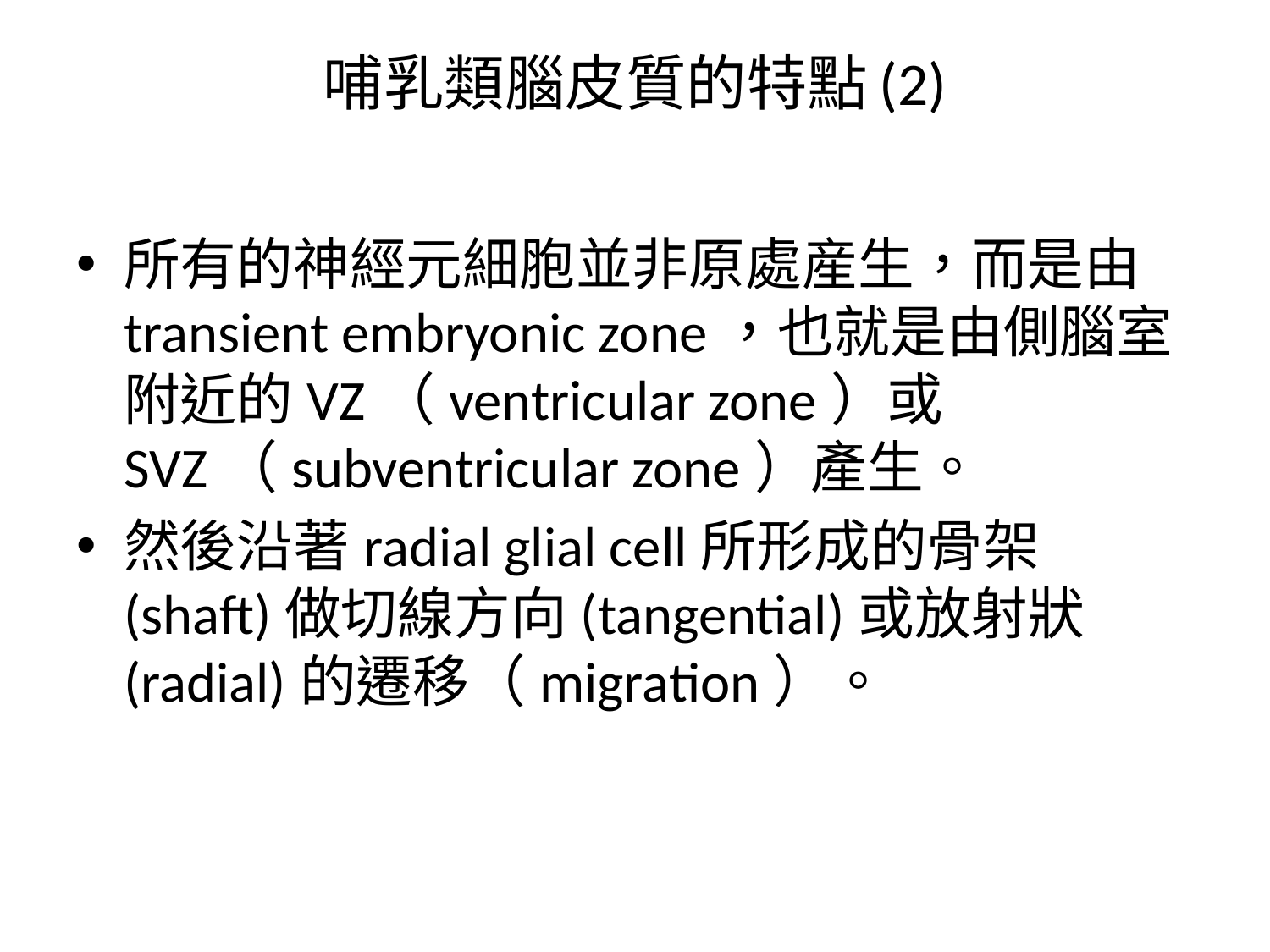

# 哺乳類腦皮質的特點(2)
所有的神經元細胞並非原處産生，而是由transient embryonic zone，也就是由側腦室附近的VZ（ventricular zone）或SVZ（subventricular zone）產生。
然後沿著radial glial cell所形成的骨架(shaft)做切線方向(tangential)或放射狀(radial)的遷移（migration）。